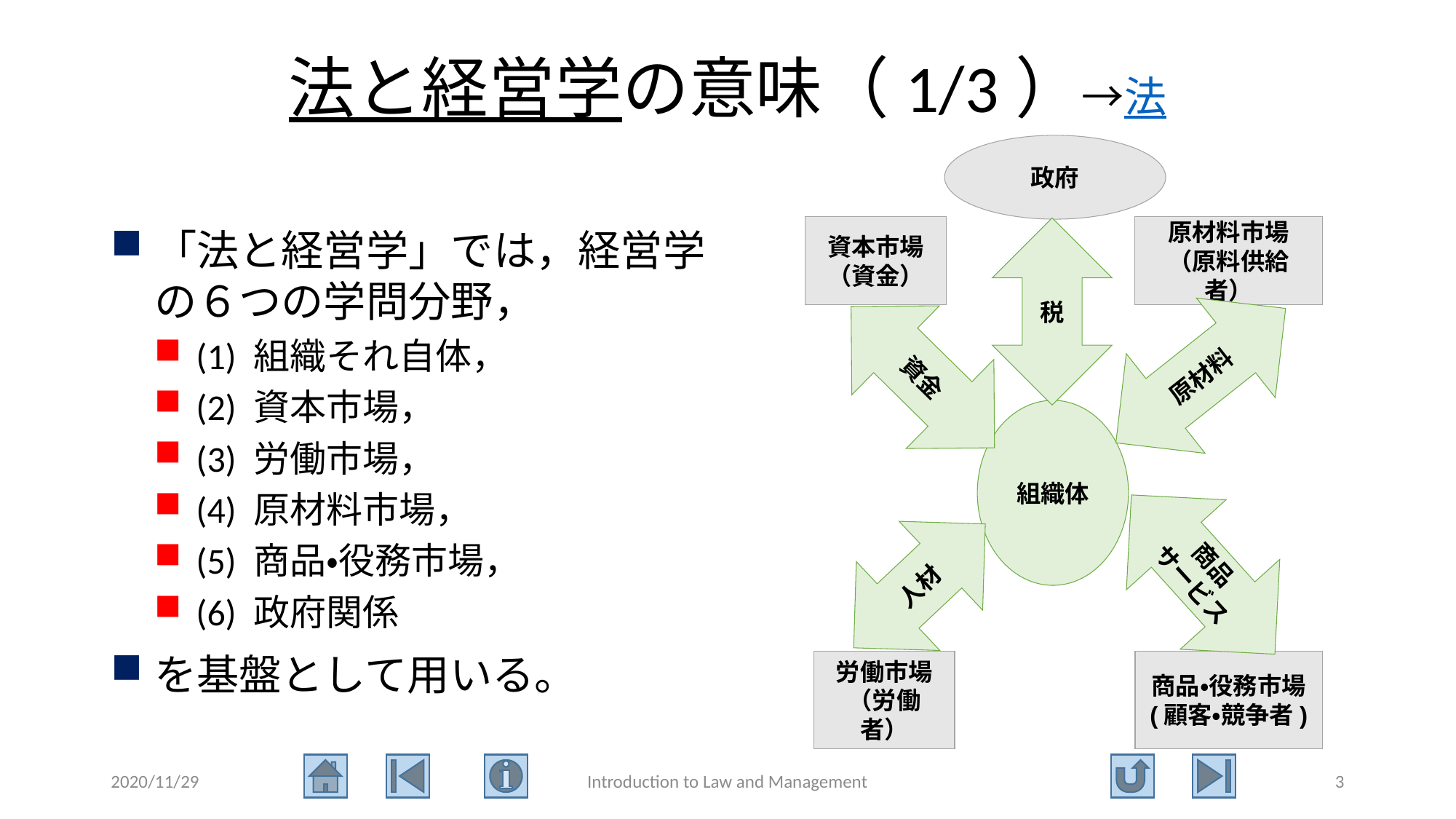

# 法と経営学の意味（1/3）→法
政府
資本市場
（資金）
原材料市場
（原料供給者）
税
「法と経営学」では，経営学の６つの学問分野，
(1) 組織それ自体，
(2) 資本市場，
(3) 労働市場，
(4) 原材料市場，
(5) 商品・役務市場，
(6) 政府関係
を基盤として用いる。
原材料
資金
組織体
商品
サービス
人材
労働市場
（労働者）
商品・役務市場
(顧客・競争者)
2020/11/29
Introduction to Law and Management
3